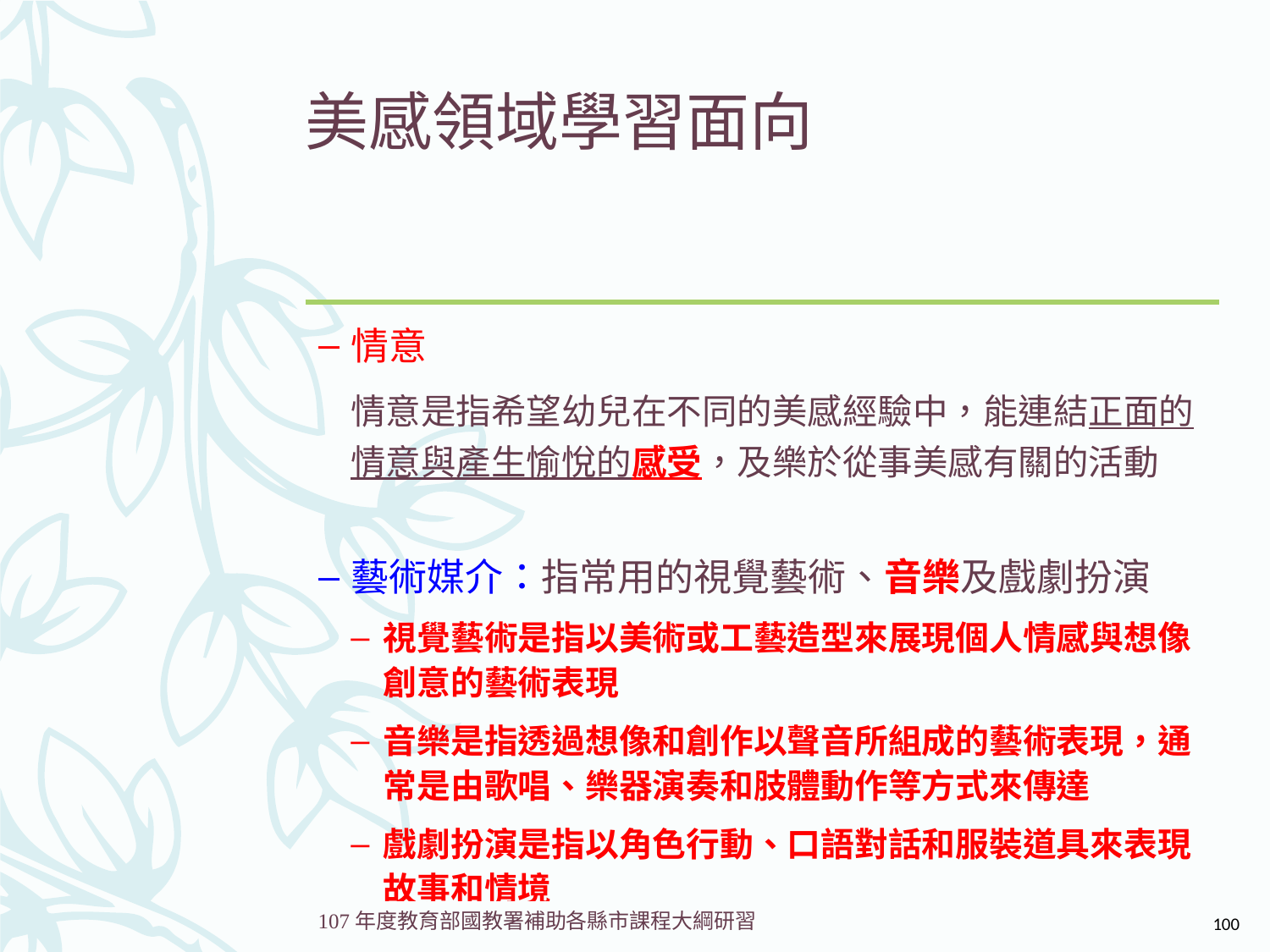

# 美感領域學習面向
情意
	情意是指希望幼兒在不同的美感經驗中，能連結正面的情意與產生愉悅的感受，及樂於從事美感有關的活動

藝術媒介：指常用的視覺藝術、音樂及戲劇扮演
視覺藝術是指以美術或工藝造型來展現個人情感與想像創意的藝術表現
音樂是指透過想像和創作以聲音所組成的藝術表現，通常是由歌唱、樂器演奏和肢體動作等方式來傳達
戲劇扮演是指以角色行動、口語對話和服裝道具來表現故事和情境
100
107年度教育部國教署補助各縣市課程大綱研習